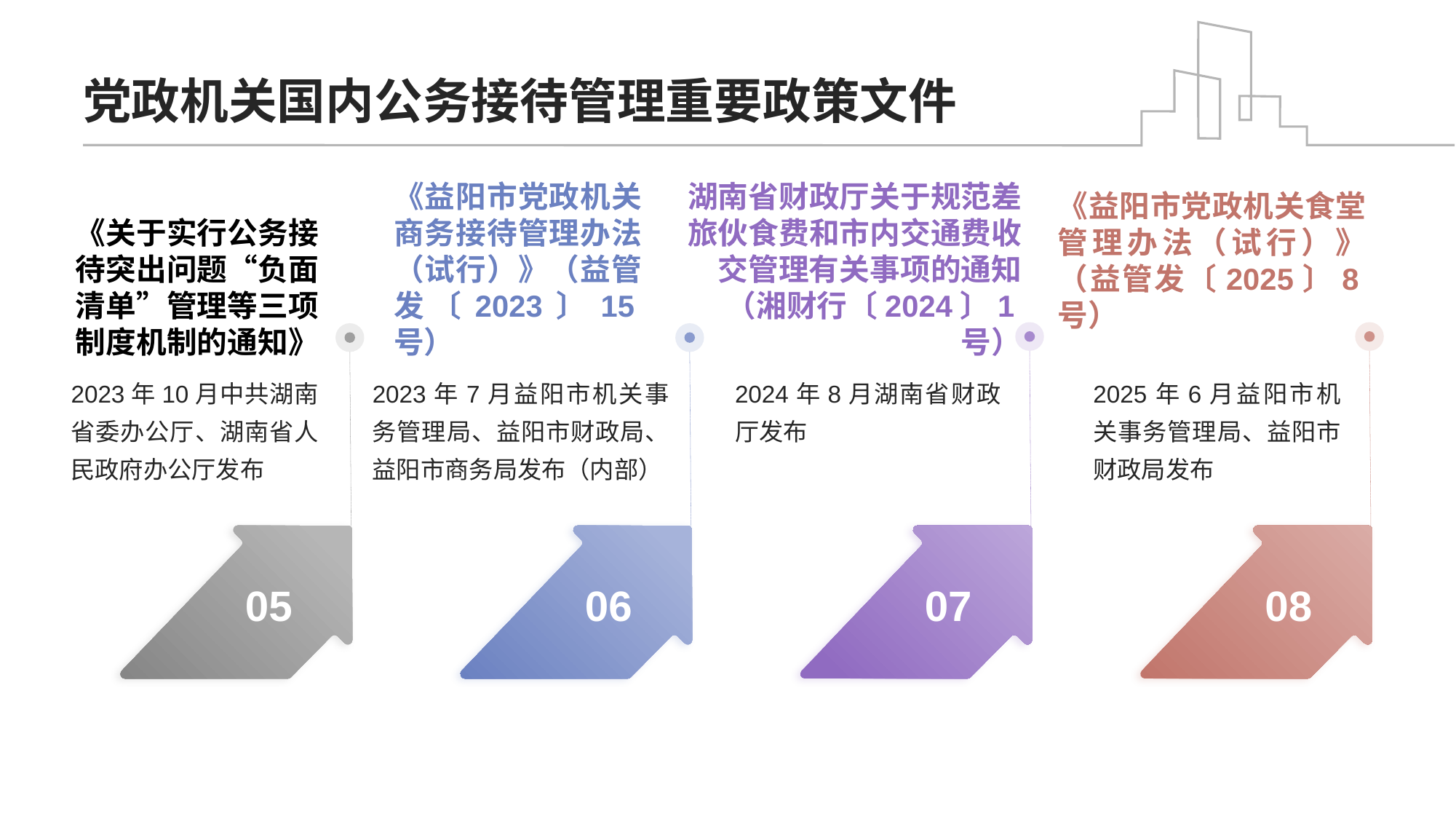

# 党政机关国内公务接待管理重要政策文件
《益阳市党政机关食堂管理办法（试行）》（益管发〔2025〕8号）
《关于实行公务接待突出问题“负面清单”管理等三项制度机制的通知》
《益阳市党政机关商务接待管理办法（试行）》（益管发〔2023〕15号）
湖南省财政厅关于规范差旅伙食费和市内交通费收交管理有关事项的通知（湘财行〔2024〕1号）

2023年7月益阳市机关事务管理局、益阳市财政局、益阳市商务局发布（内部）
2024年8月湖南省财政厅发布
2023年10月中共湖南省委办公厅、湖南省人民政府办公厅发布
2025年6月益阳市机关事务管理局、益阳市财政局发布
05
06
07
08